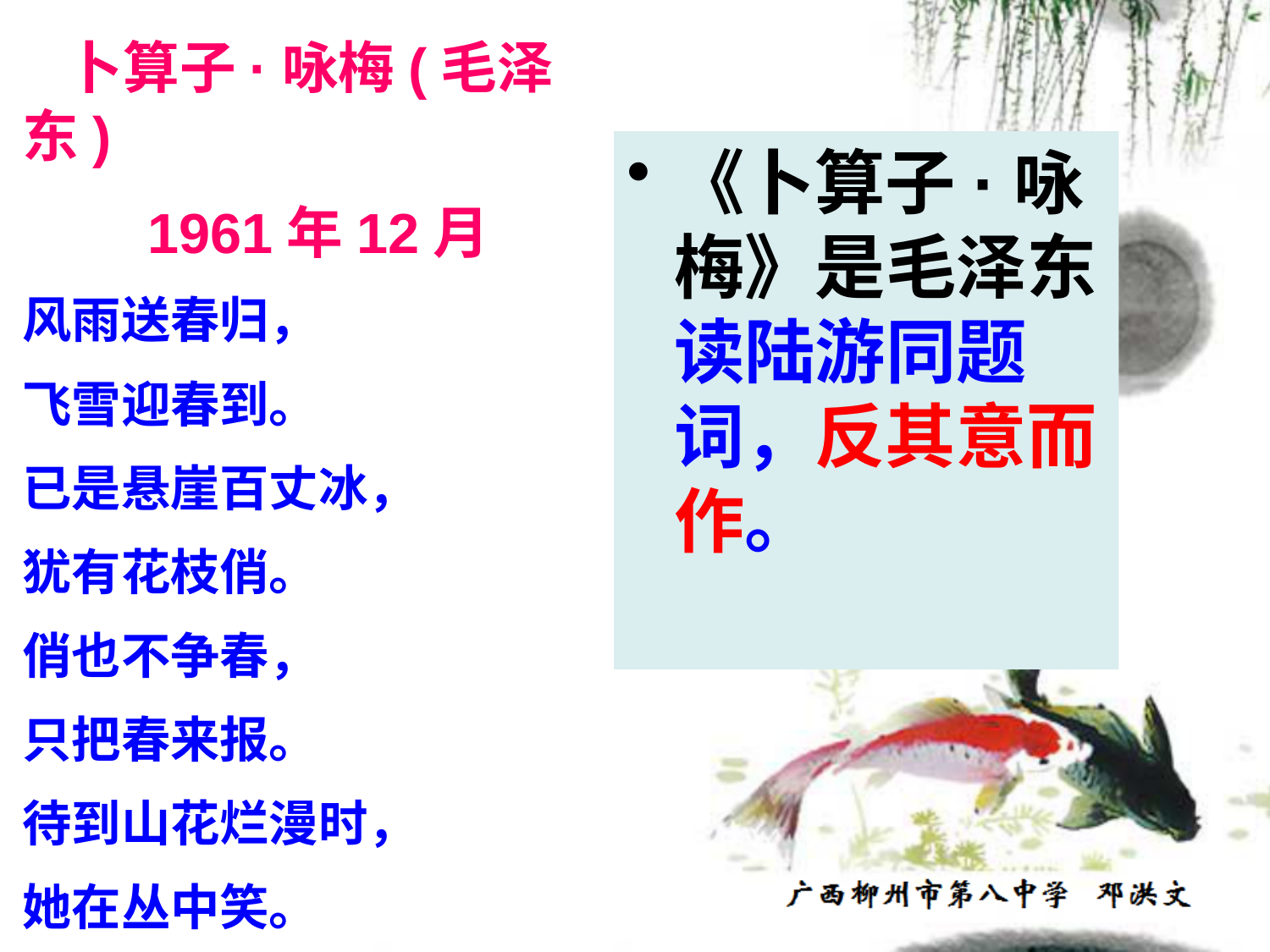

卜算子·咏梅(毛泽东)
        1961年12月
风雨送春归，
飞雪迎春到。
已是悬崖百丈冰，
犹有花枝俏。
俏也不争春，
只把春来报。
待到山花烂漫时，
她在丛中笑。
《卜算子·咏梅》是毛泽东读陆游同题词，反其意而作。